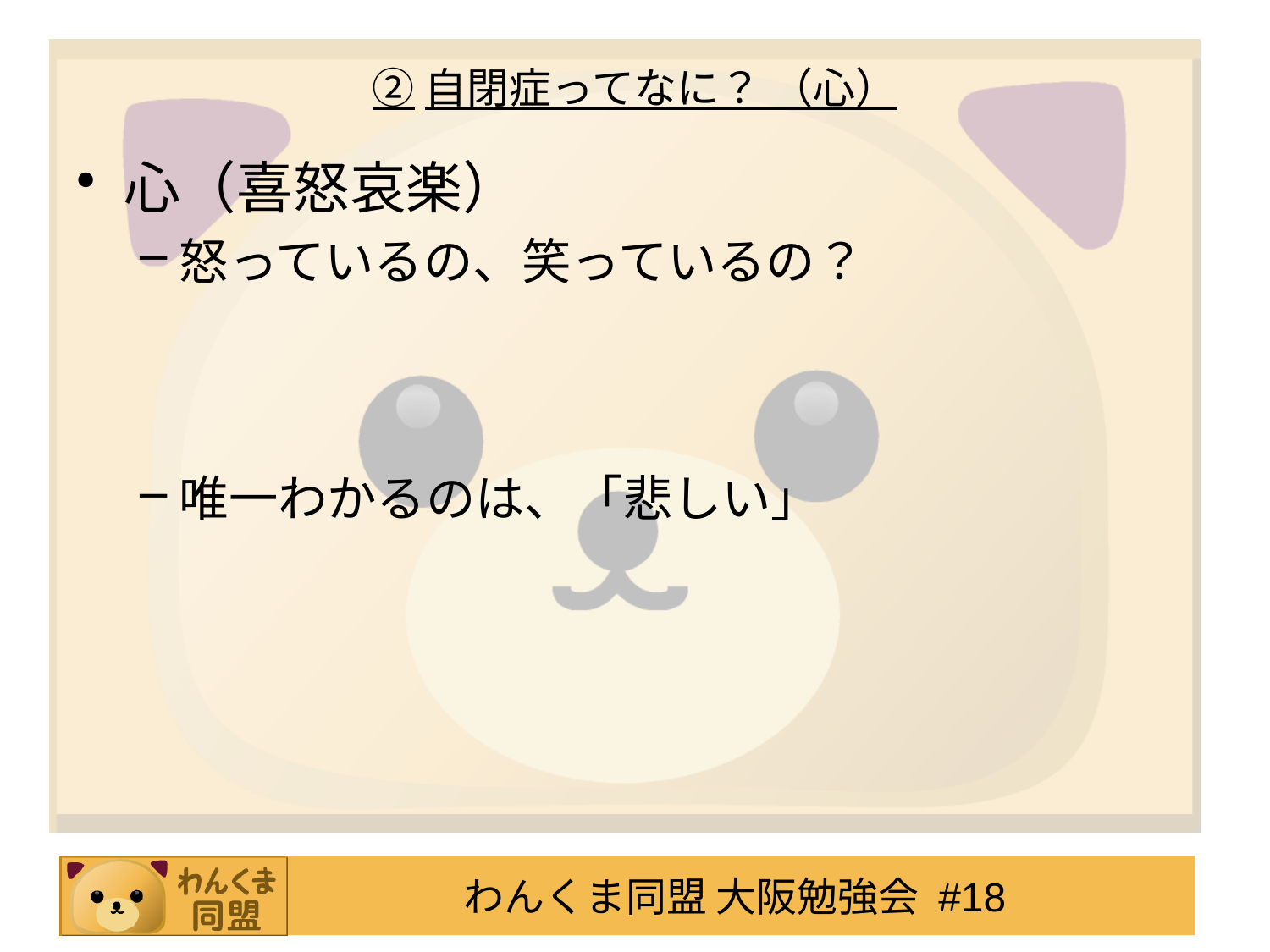

# ②自閉症ってなに？ （心）
心（喜怒哀楽）
怒っているの、笑っているの？

唯一わかるのは、「悲しい」